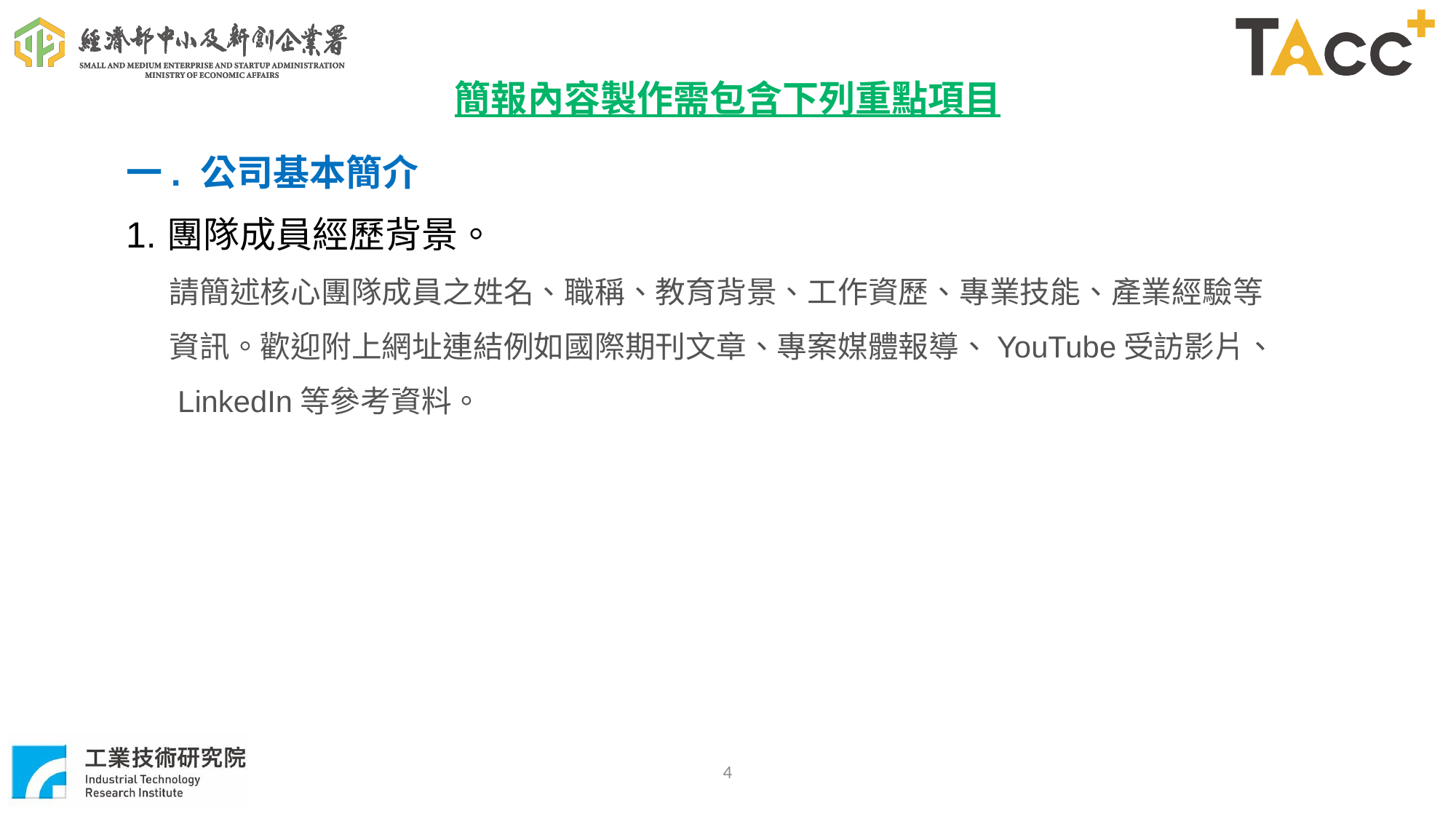

簡報內容製作需包含下列重點項目
一. 公司基本簡介
團隊成員經歷背景。
請簡述核心團隊成員之姓名、職稱、教育背景、工作資歷、專業技能、產業經驗等
資訊。歡迎附上網址連結例如國際期刊文章、專案媒體報導、YouTube受訪影片、
 LinkedIn等參考資料。

4